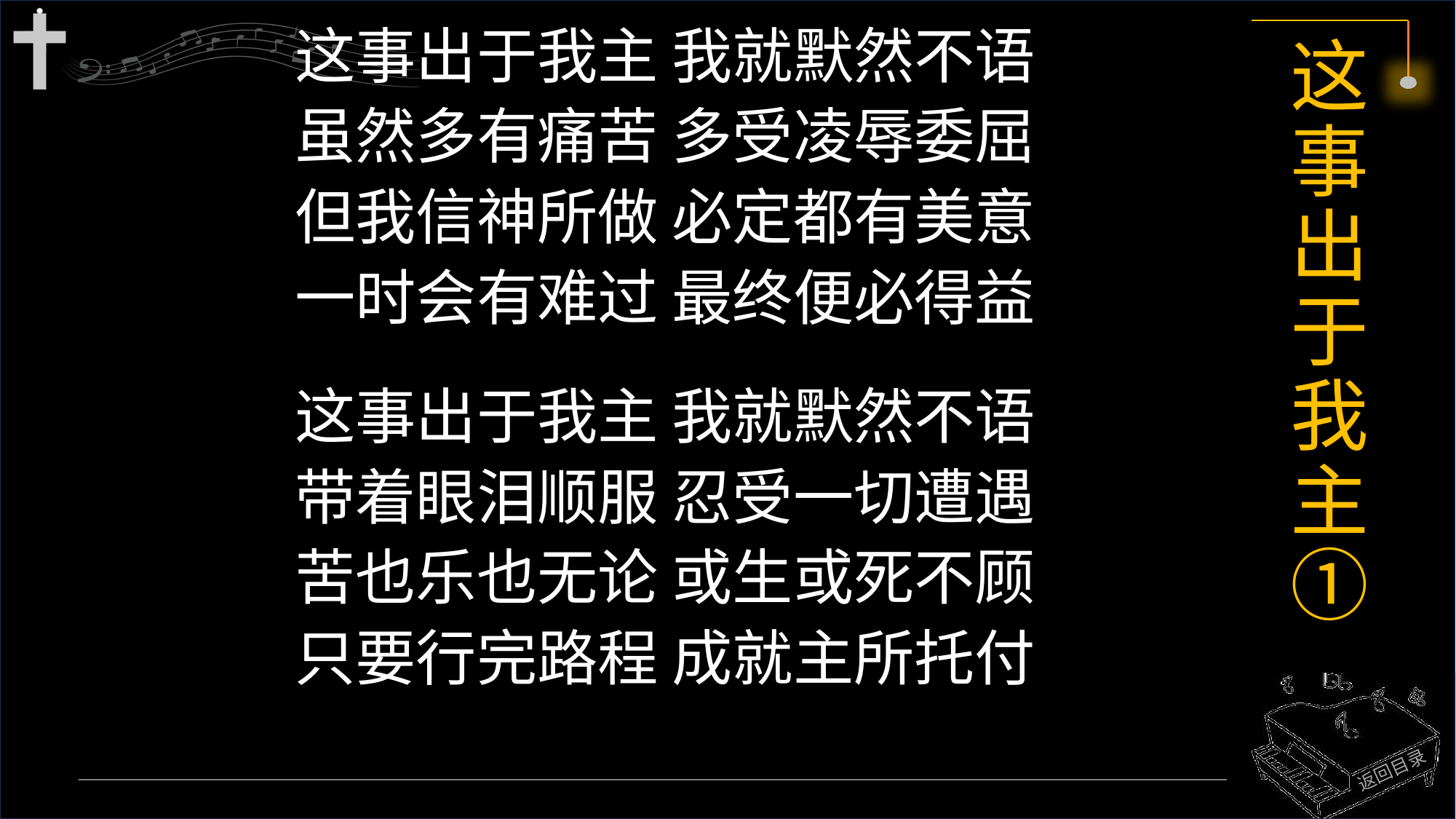

这事出于我主 我就默然不语
虽然多有痛苦 多受凌辱委屈
但我信神所做 必定都有美意
一时会有难过 最终便必得益

这事出于我主 我就默然不语
带着眼泪顺服 忍受一切遭遇
苦也乐也无论 或生或死不顾
只要行完路程 成就主所托付
# 这事出于我主 ①